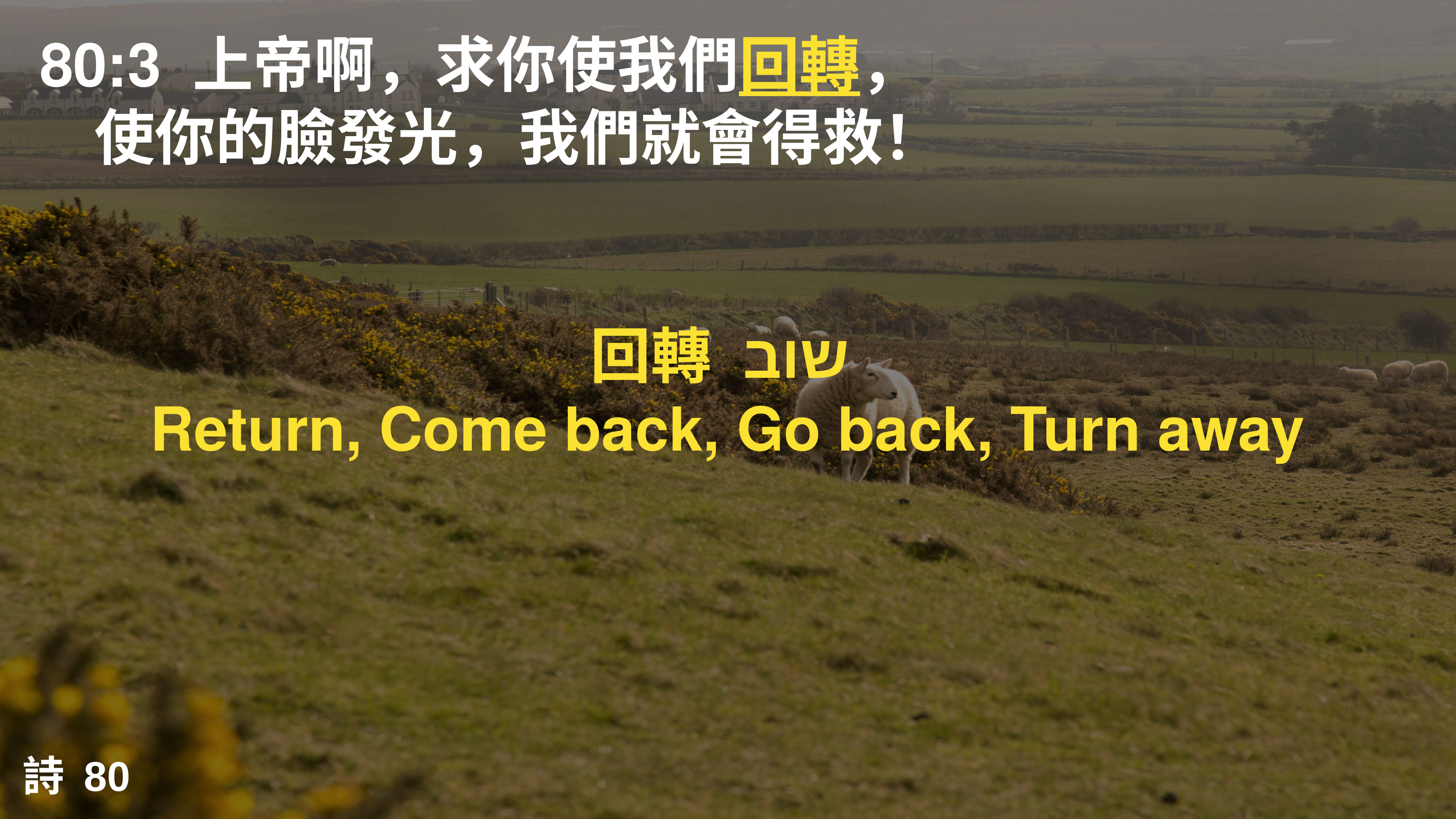

80:3 上帝啊，求你使我們回轉，
	使你的臉發光，我們就會得救！

回轉 שוב
Return, Come back, Go back, Turn away
詩 80